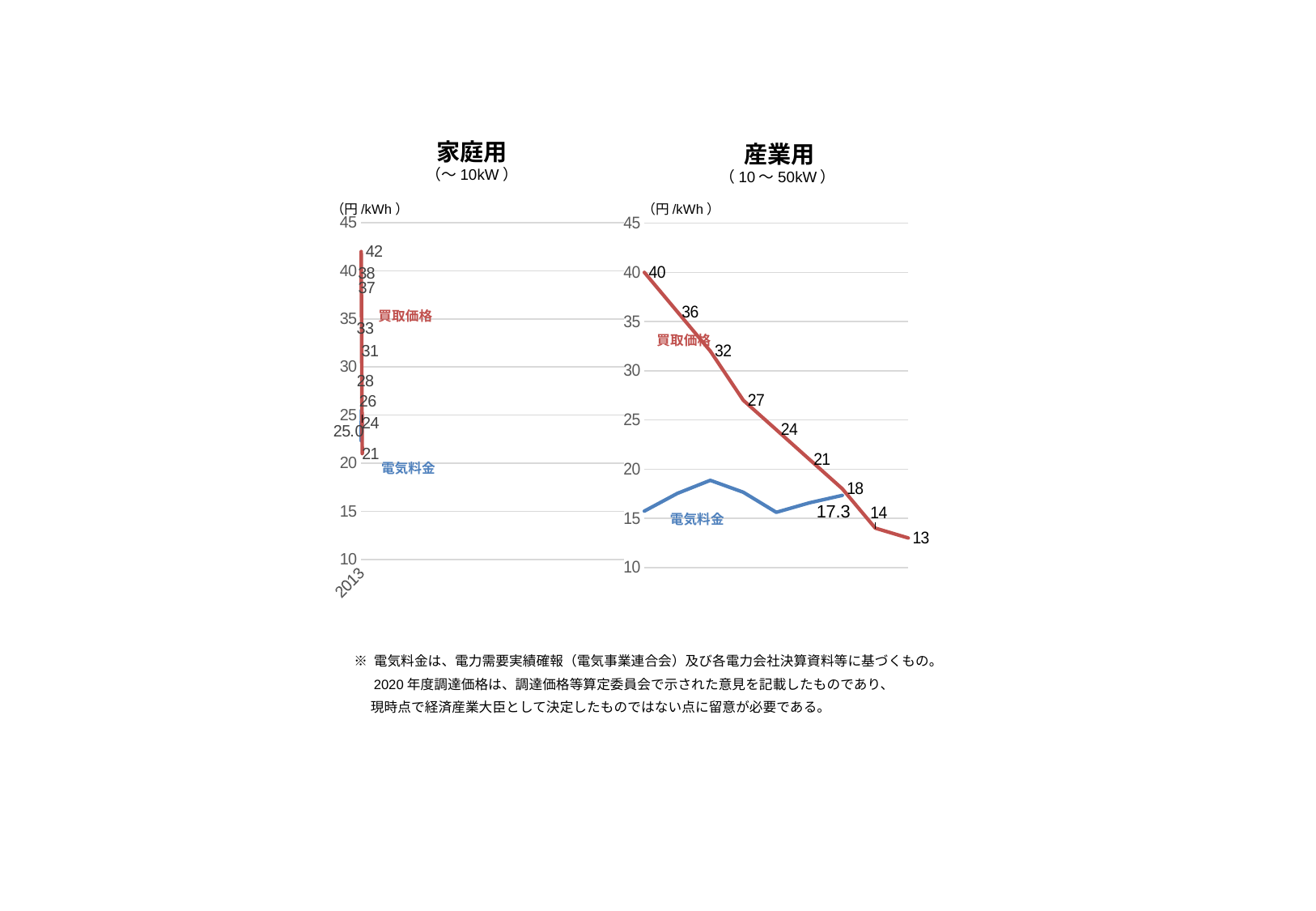

家庭用
（～10kW）
産業用
（10～50kW）

### Chart

| Category | 電気料金 | 調達価格 | 入札落札 |
|---|---|---|---|
| 2012 | 22.33 | 42.0 | None |
| 2013 | 24.33 | 38.0 | None |
| 2014 | 25.51 | 37.0 | None |
| 2015 | 24.21 | 33.0 | None |
| 2016 | 22.42 | 31.0 | None |
| 2017 | 23.7 | 28.0 | None |
| 2018 | 25.03 | 26.0 | None |
| 2019 | None | 24.0 | None |
| 2020 | None | 21.0 | None |
（円/kWh）
（円/kWh）

### Chart

| Category | 電気料金 | 調達価格 |
|---|---|---|
| 2012 | 15.73 | 40.0 |
| 2013 | 17.53 | 36.0 |
| 2014 | 18.86 | 32.0 |
| 2015 | 17.65 | 27.0 |
| 2016 | 15.61 | 24.0 |
| 2017 | 16.57 | 21.0 |
| 2018 | 17.33 | 18.0 |
| 2019 | None | 14.0 |
| 2020 | None | 13.0 |
買取価格
買取価格
電気料金
17.3
電気料金
※ 電気料金は、電力需要実績確報（電気事業連合会）及び各電力会社決算資料等に基づくもの。
　 2020年度調達価格は、調達価格等算定委員会で示された意見を記載したものであり、
　 現時点で経済産業大臣として決定したものではない点に留意が必要である。